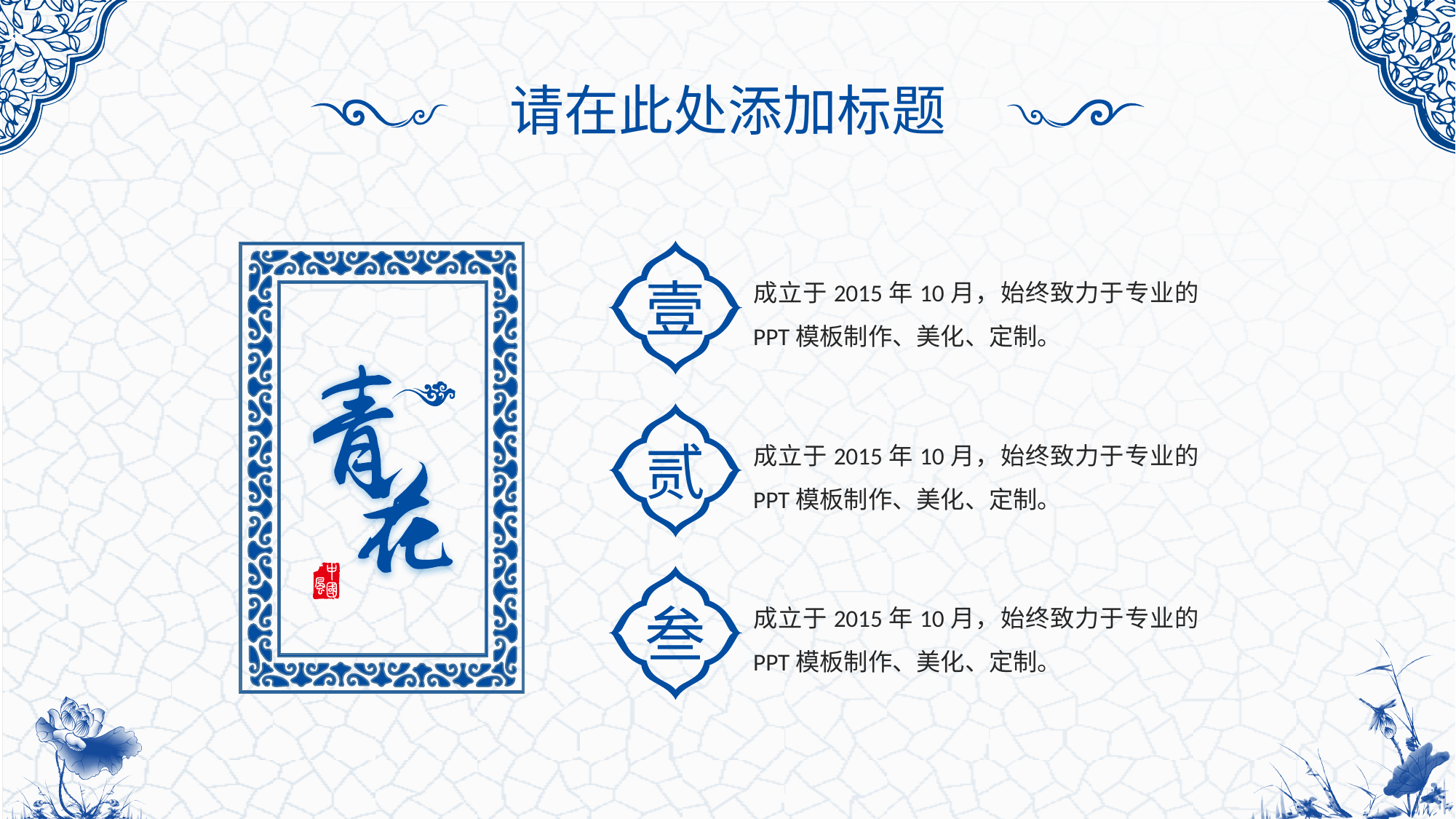

请在此处添加标题
壹

成立于2015年10月，始终致力于专业的PPT模板制作、美化、定制。

贰
成立于2015年10月，始终致力于专业的PPT模板制作、美化、定制。

叁
成立于2015年10月，始终致力于专业的PPT模板制作、美化、定制。